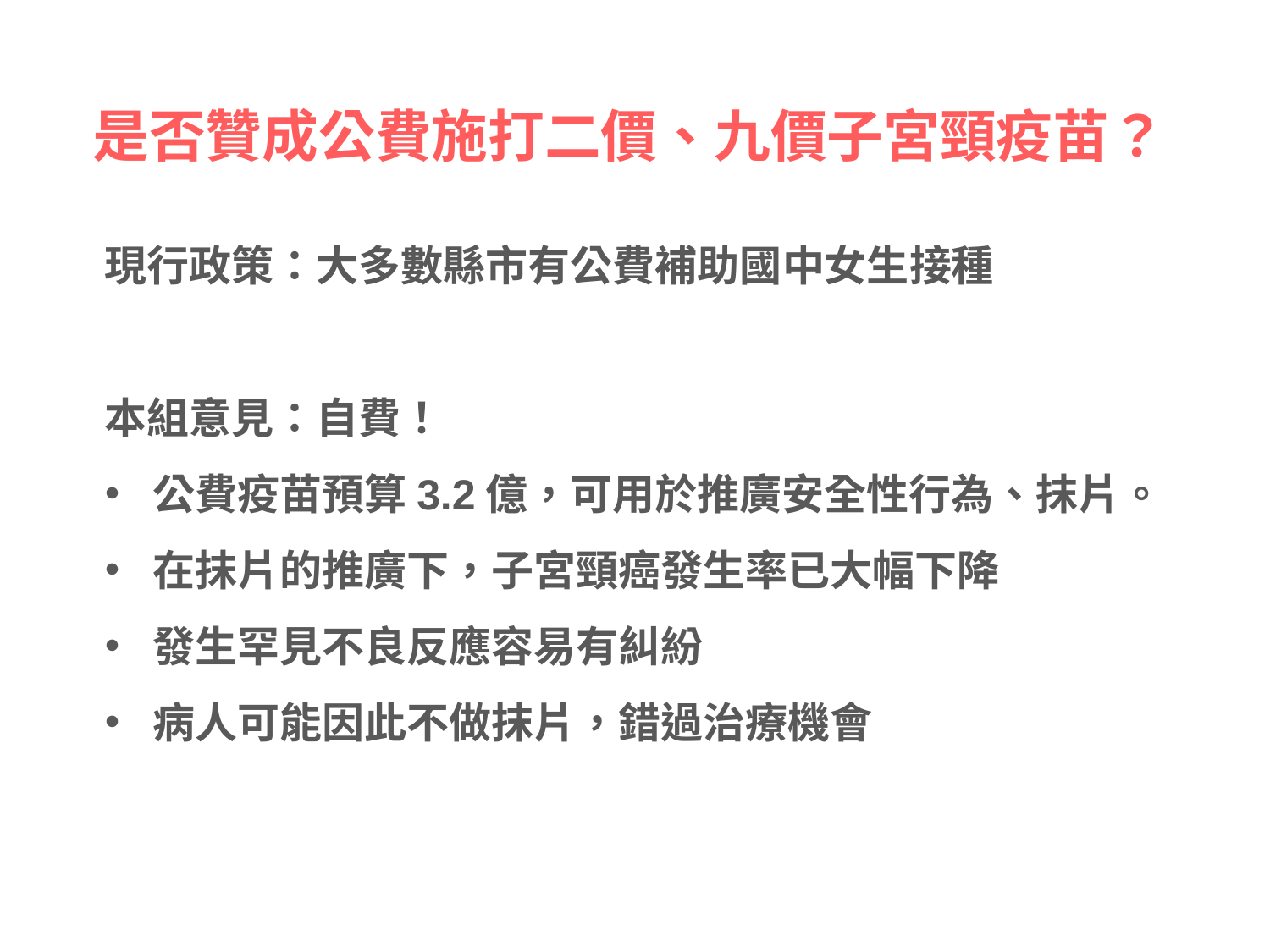

是否贊成公費施打二價、九價子宮頸疫苗？
現行政策：大多數縣市有公費補助國中女生接種

本組意見：自費！
公費疫苗預算3.2億，可用於推廣安全性行為、抹片。
在抹片的推廣下，子宮頸癌發生率已大幅下降
發生罕見不良反應容易有糾紛
病人可能因此不做抹片，錯過治療機會